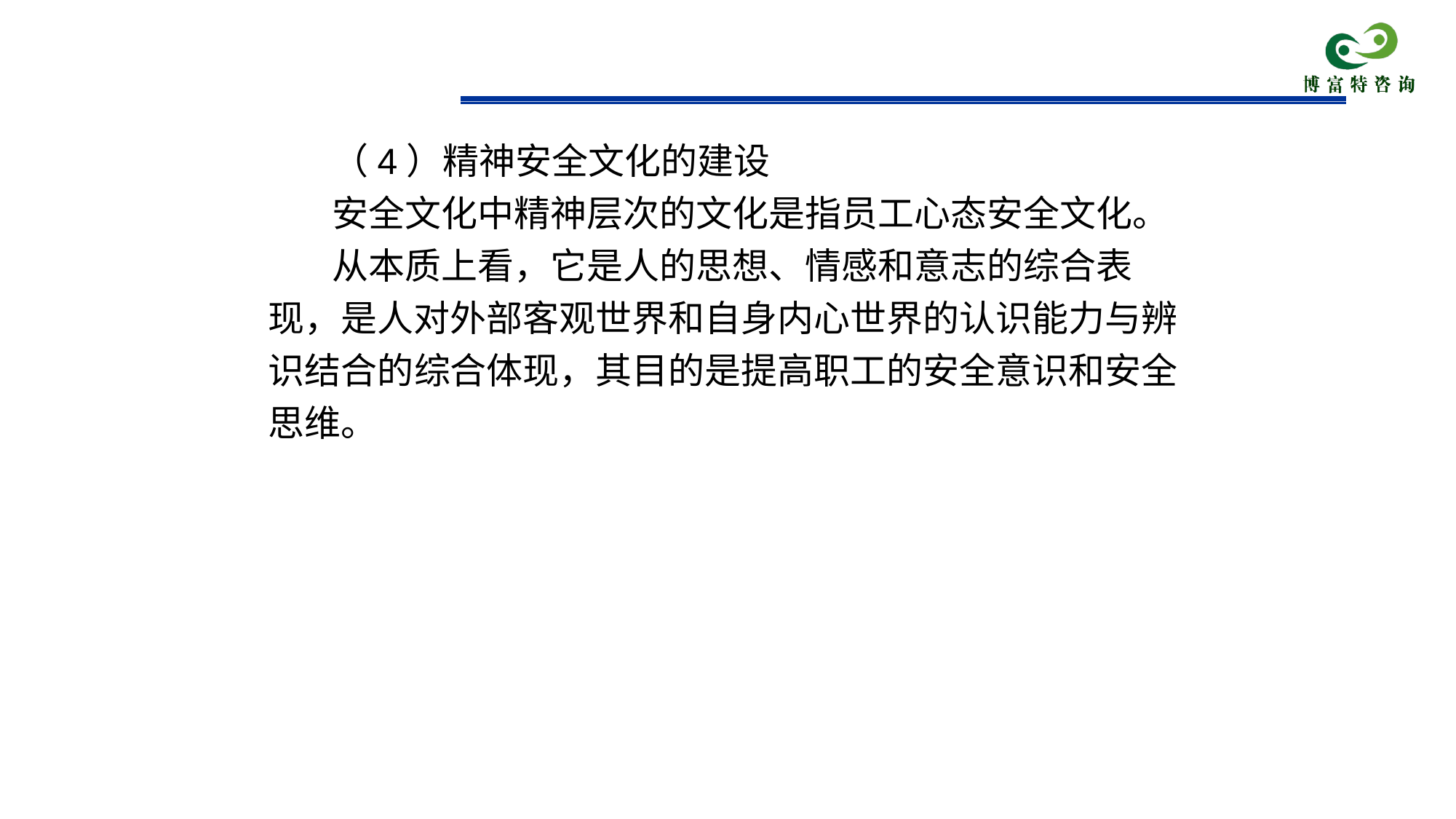

（4）精神安全文化的建设
安全文化中精神层次的文化是指员工心态安全文化。
从本质上看，它是人的思想、情感和意志的综合表现，是人对外部客观世界和自身内心世界的认识能力与辨识结合的综合体现，其目的是提高职工的安全意识和安全思维。